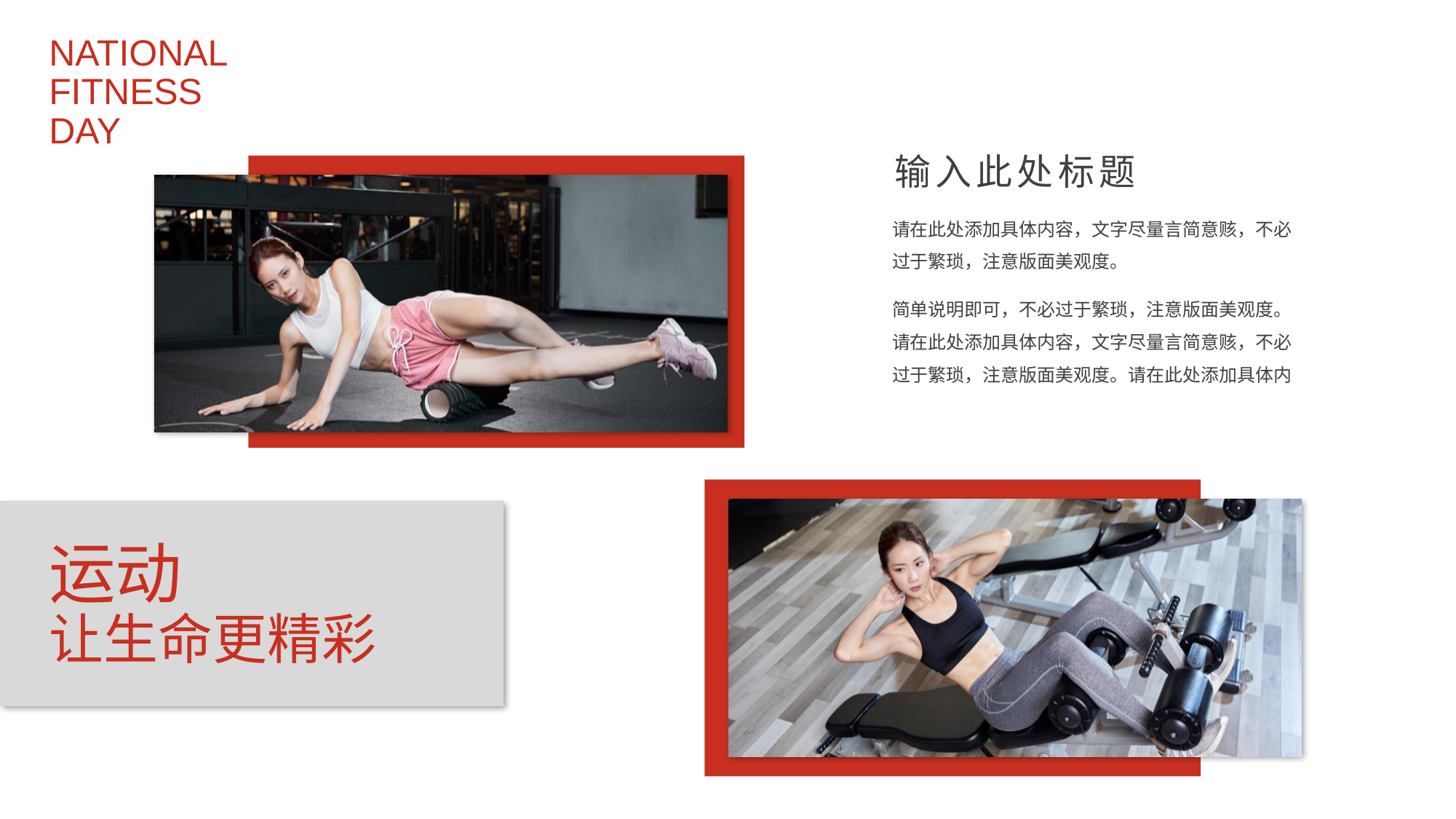

NATIONAL FITNESS DAY
输入此处标题

请在此处添加具体内容，文字尽量言简意赅，不必过于繁琐，注意版面美观度。
简单说明即可，不必过于繁琐，注意版面美观度。请在此处添加具体内容，文字尽量言简意赅，不必过于繁琐，注意版面美观度。请在此处添加具体内

运动
让生命更精彩